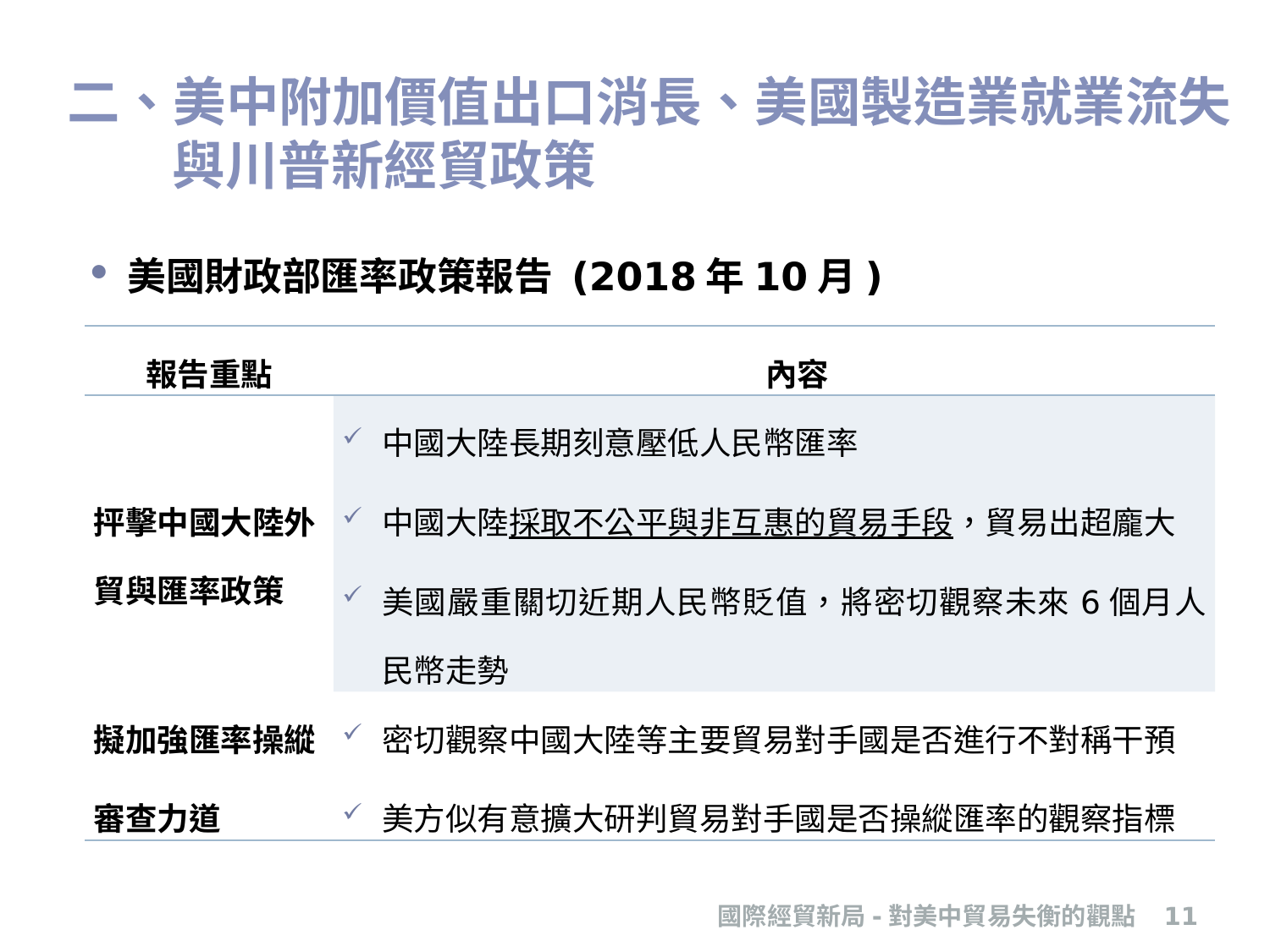

# 二、美中附加價值出口消長、美國製造業就業流失與川普新經貿政策
美國財政部匯率政策報告 (2018年10月)
| 報告重點 | 內容 |
| --- | --- |
| 抨擊中國大陸外貿與匯率政策 | 中國大陸長期刻意壓低人民幣匯率 中國大陸採取不公平與非互惠的貿易手段，貿易出超龐大 美國嚴重關切近期人民幣貶值，將密切觀察未來6個月人民幣走勢 |
| 擬加強匯率操縱 審查力道 | 密切觀察中國大陸等主要貿易對手國是否進行不對稱干預 美方似有意擴大研判貿易對手國是否操縱匯率的觀察指標 |
國際經貿新局-對美中貿易失衡的觀點
11